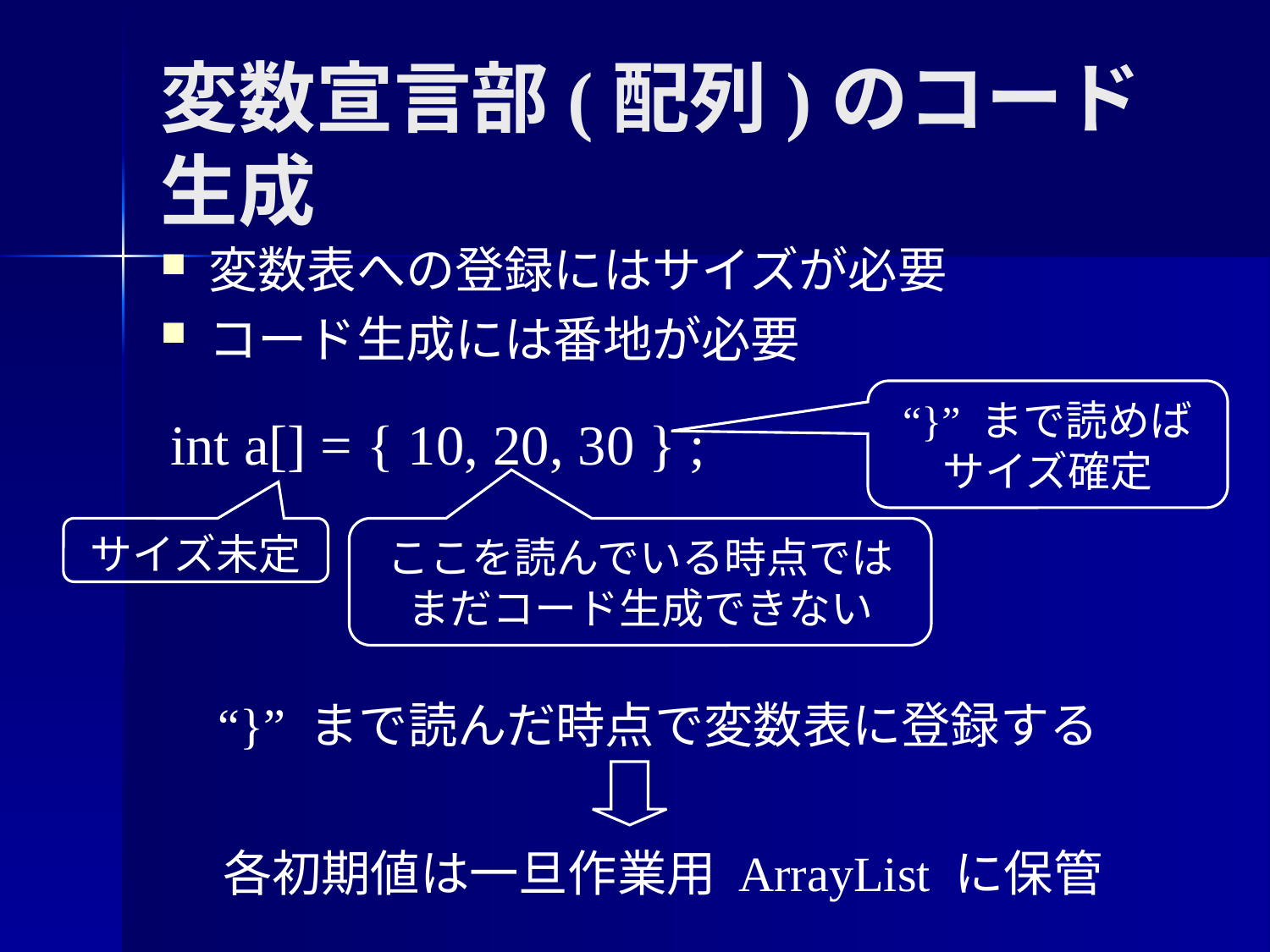

変数宣言部(配列)のコード生成
変数表への登録にはサイズが必要
コード生成には番地が必要
“}” まで読めば
サイズ確定
int a[] = { 10, 20, 30 } ;
サイズ未定
ここを読んでいる時点では
まだコード生成できない
“}” まで読んだ時点で変数表に登録する

各初期値は一旦作業用 ArrayList に保管